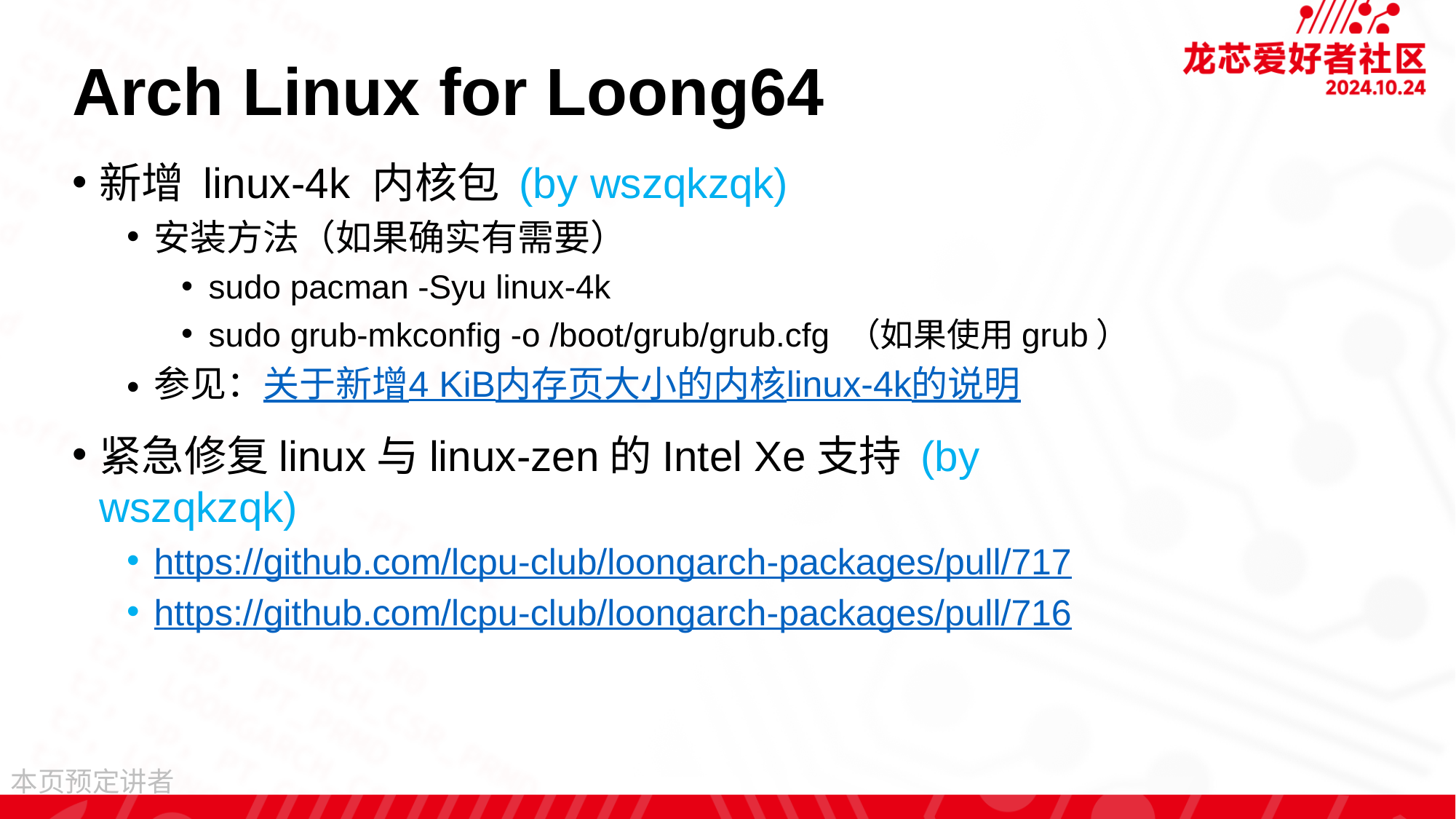

# Arch Linux for Loong64
新增 linux-4k 内核包 (by wszqkzqk)
安装方法（如果确实有需要）
sudo pacman -Syu linux-4k
sudo grub-mkconfig -o /boot/grub/grub.cfg （如果使用grub）
参见：关于新增4 KiB内存页大小的内核linux-4k的说明
紧急修复linux与linux-zen的Intel Xe支持 (by wszqkzqk)
https://github.com/lcpu-club/loongarch-packages/pull/717
https://github.com/lcpu-club/loongarch-packages/pull/716